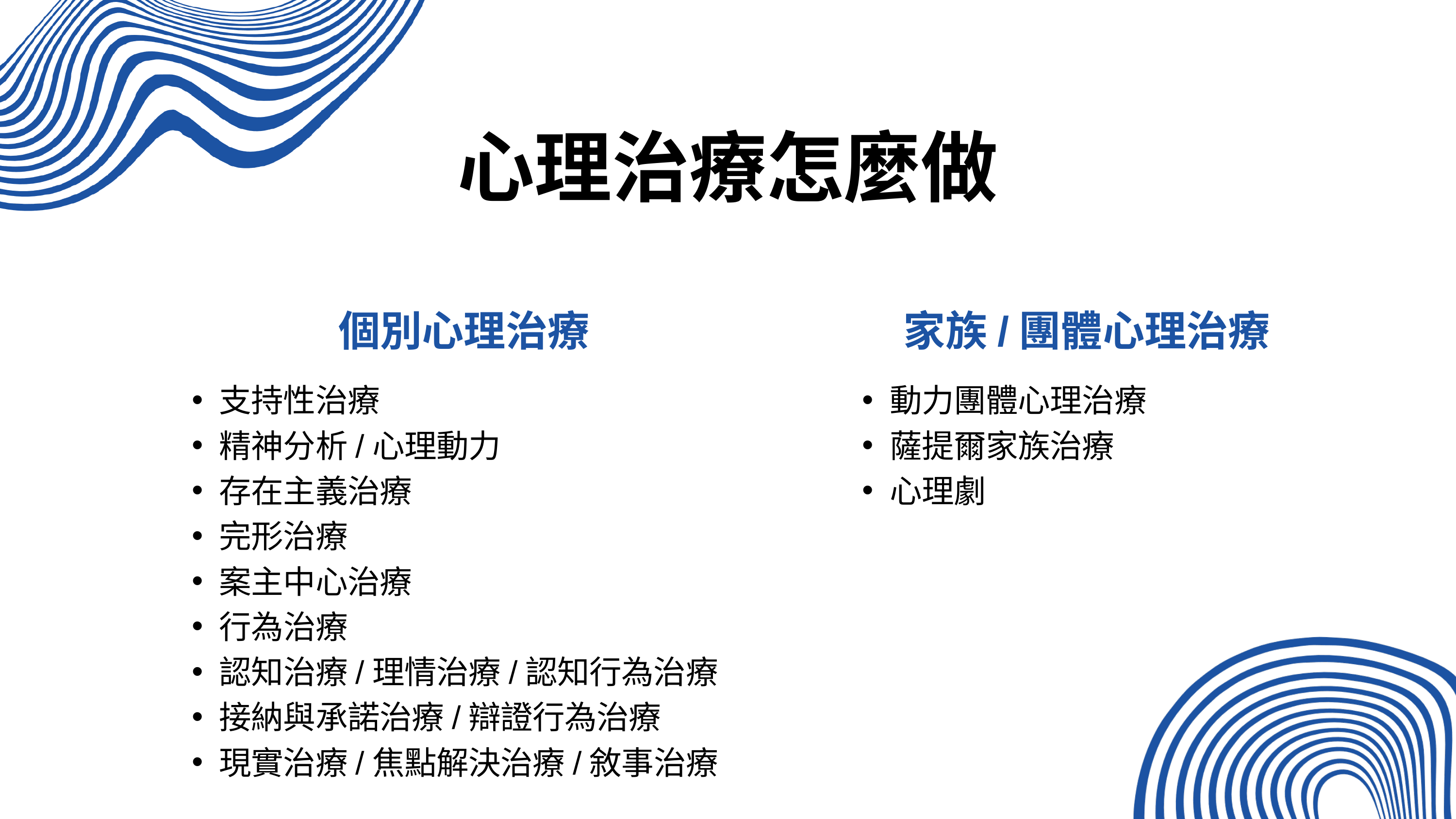

心理治療怎麼做
個別心理治療
支持性治療
精神分析/心理動力
存在主義治療
完形治療
案主中心治療
行為治療
認知治療/理情治療/認知行為治療
接納與承諾治療/辯證行為治療
現實治療/焦點解決治療/敘事治療
家族/團體心理治療
動力團體心理治療
薩提爾家族治療
心理劇